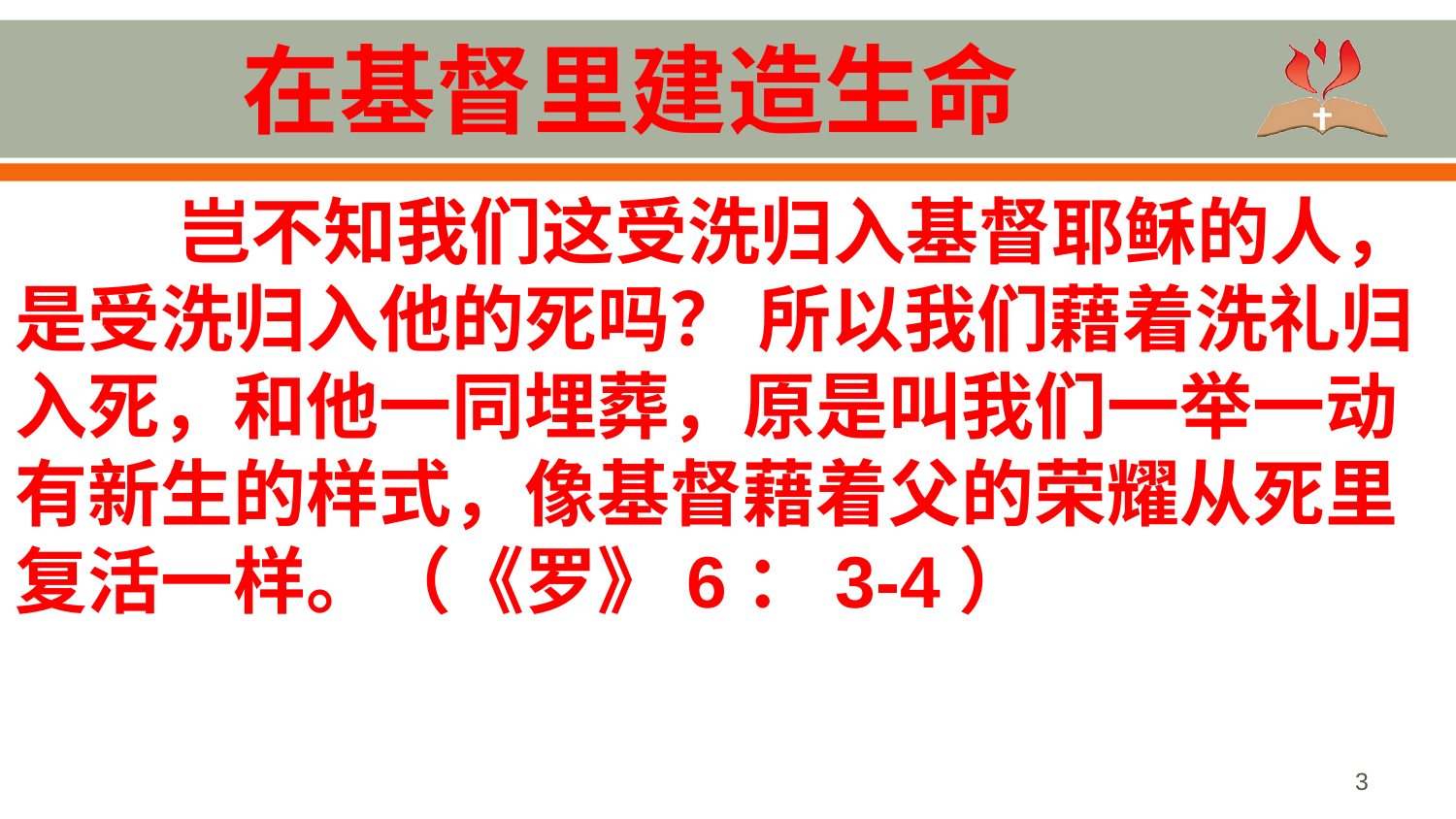

# 在基督里建造生命
     岂不知我们这受洗归入基督耶稣的人，是受洗归入他的死吗？ 所以我们藉着洗礼归入死，和他一同埋葬，原是叫我们一举一动有新生的样式，像基督藉着父的荣耀从死里复活一样。（《罗》6：3-4）

3